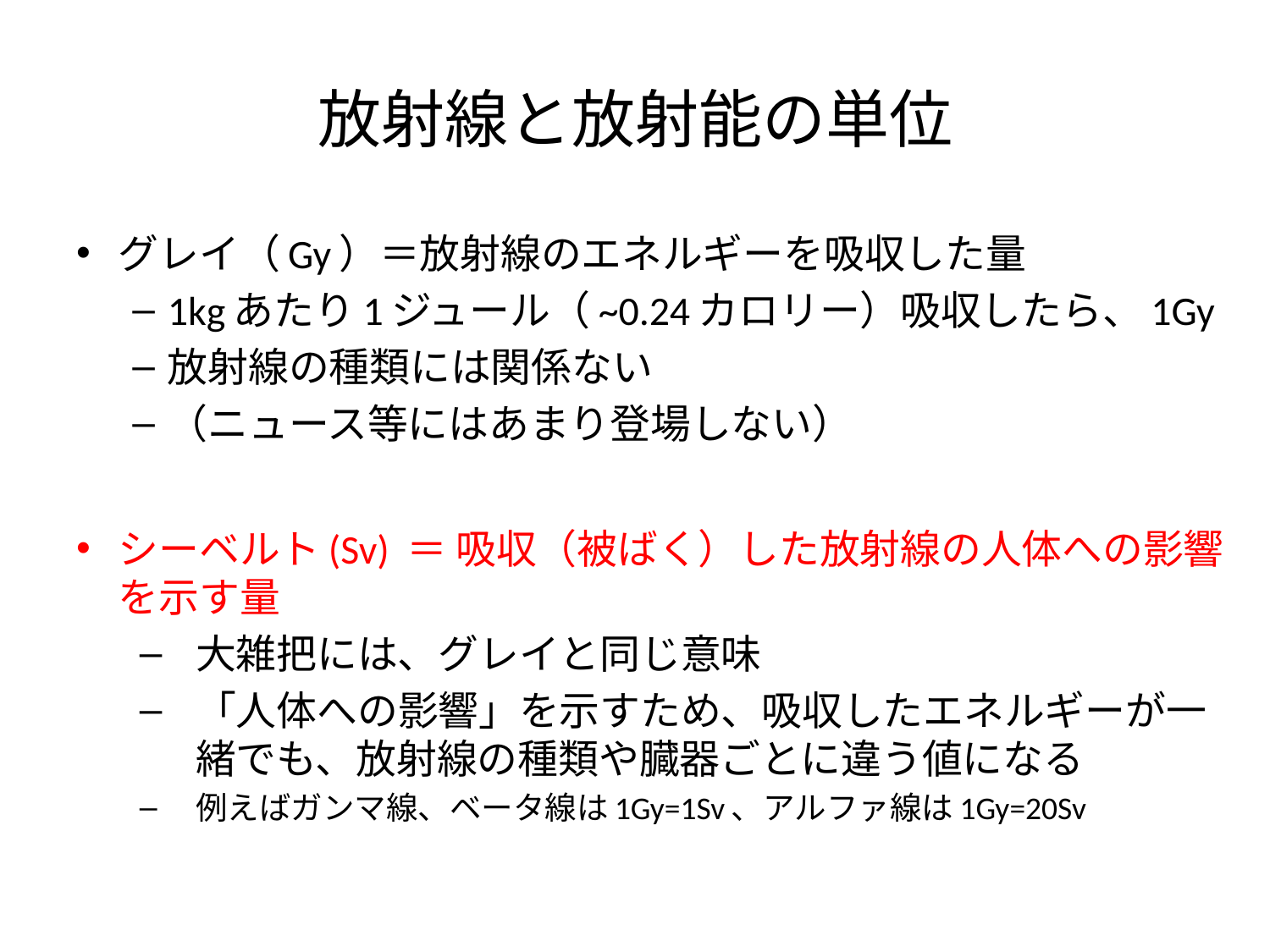

# 放射線と放射能の単位
グレイ（Gy）＝放射線のエネルギーを吸収した量
1kgあたり1ジュール（~0.24カロリー）吸収したら、1Gy
放射線の種類には関係ない
（ニュース等にはあまり登場しない）

シーベルト(Sv) ＝ 吸収（被ばく）した放射線の人体への影響を示す量
大雑把には、グレイと同じ意味
「人体への影響」を示すため、吸収したエネルギーが一緒でも、放射線の種類や臓器ごとに違う値になる
例えばガンマ線、ベータ線は1Gy=1Sv、アルファ線は1Gy=20Sv